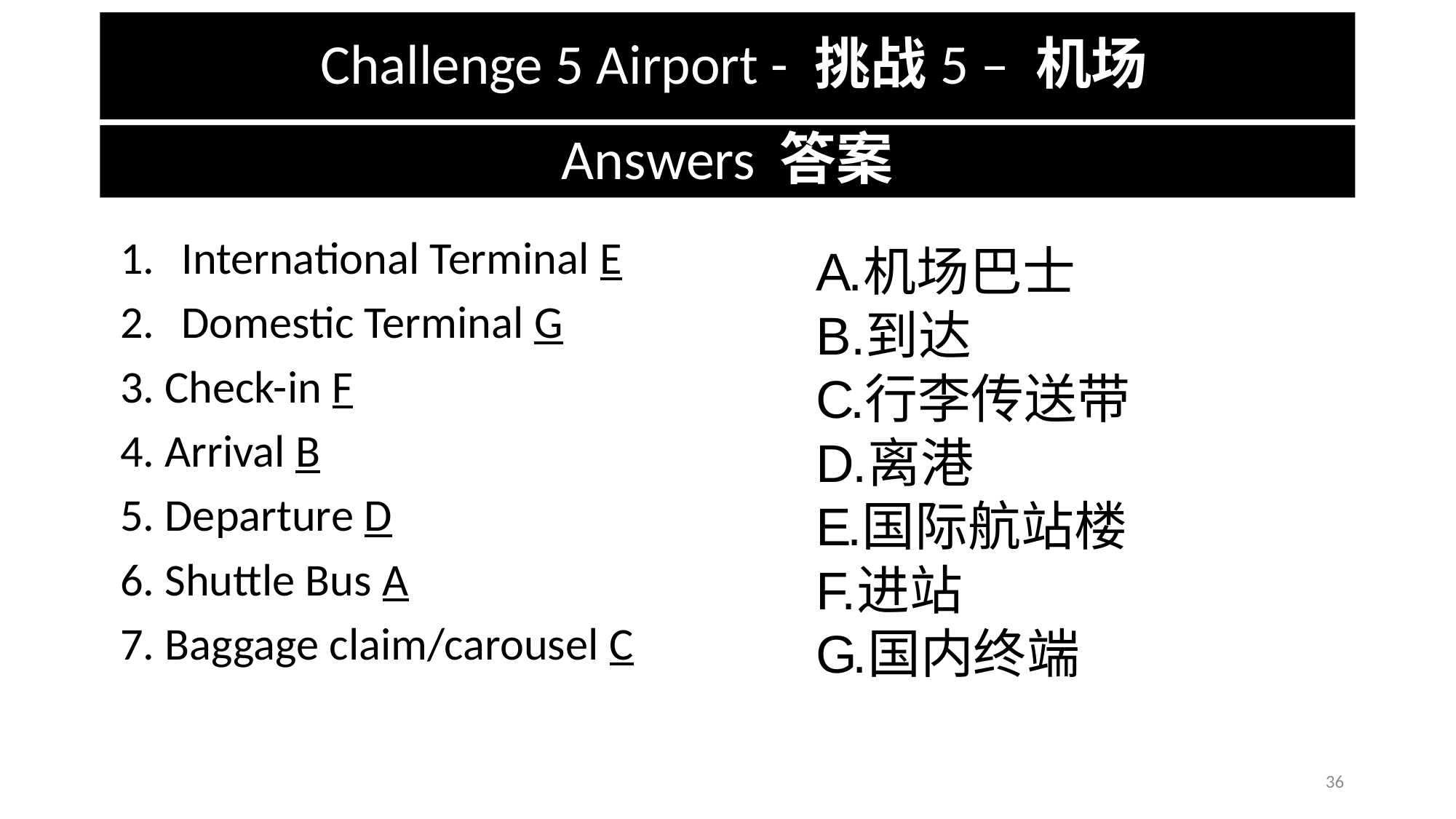

# Challenge 5 Airport - 挑战5 – 机场
Answers 答案
International Terminal E
Domestic Terminal G
3. Check-in F
4. Arrival B
5. Departure D
6. Shuttle Bus A
7. Baggage claim/carousel C

机场巴士
到达
行李传送带
离港
国际航站楼
进站
国内终端
36